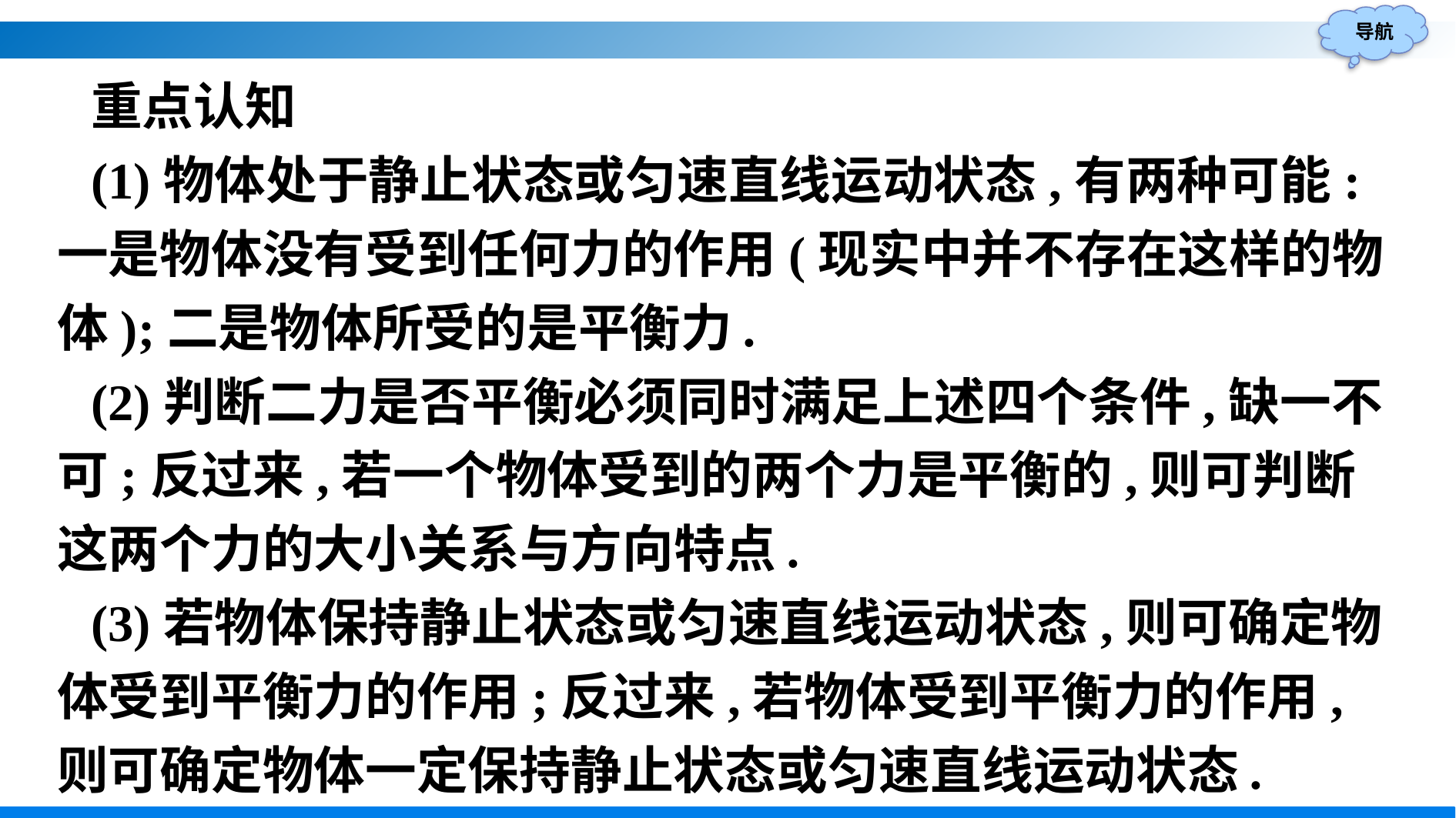

重点认知
(1)物体处于静止状态或匀速直线运动状态,有两种可能:一是物体没有受到任何力的作用(现实中并不存在这样的物体);二是物体所受的是平衡力.
(2)判断二力是否平衡必须同时满足上述四个条件,缺一不可;反过来,若一个物体受到的两个力是平衡的,则可判断这两个力的大小关系与方向特点.
(3)若物体保持静止状态或匀速直线运动状态,则可确定物体受到平衡力的作用;反过来,若物体受到平衡力的作用,则可确定物体一定保持静止状态或匀速直线运动状态.